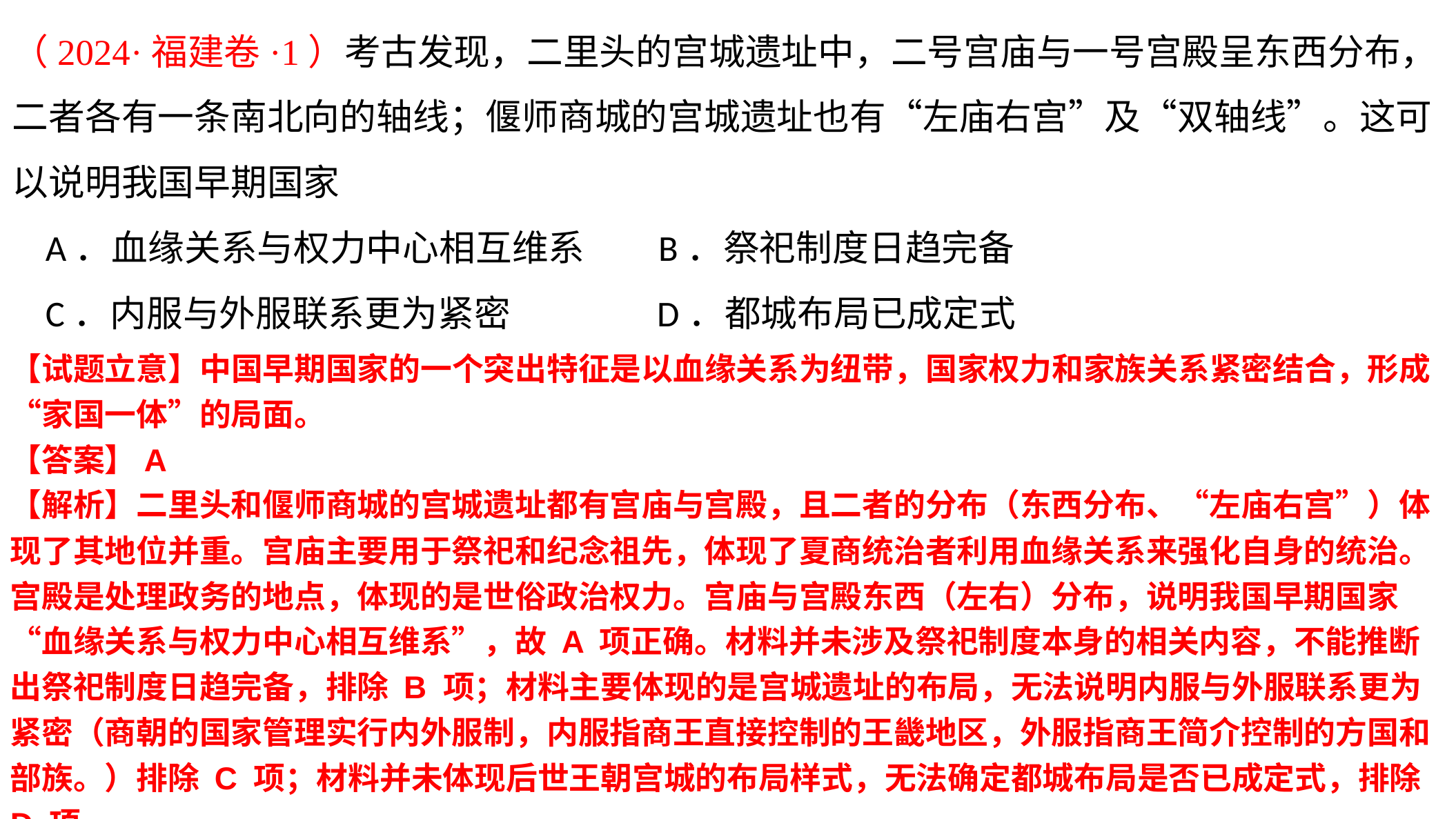

（2024·福建卷·1）考古发现，二里头的宫城遗址中，二号宫庙与一号宫殿呈东西分布，二者各有一条南北向的轴线；偃师商城的宫城遗址也有“左庙右宫”及“双轴线”。这可以说明我国早期国家
    A．血缘关系与权力中心相互维系        B．祭祀制度日趋完备
    C．内服与外服联系更为紧密                 D．都城布局已成定式
【试题立意】‌‌中国早期国家的一个突出特征是以血缘关系为纽带‌，国家权力和家族关系紧密结合，形成“家国一体”的局面。
【答案】A
【解析】二里头和偃师商城的宫城遗址都有宫庙与宫殿，且二者的分布（东西分布、“左庙右宫”）体现了其地位并重。宫庙主要用于祭祀和纪念祖先，体现了夏商统治者利用血缘关系来强化自身的统治。宫殿是处理政务的地点，体现的是世俗政治权力。宫庙与宫殿东西（左右）分布，说明我国早期国家“血缘关系与权力中心相互维系”，故 A 项正确。材料并未涉及祭祀制度本身的相关内容，不能推断出祭祀制度日趋完备，排除 B 项；材料主要体现的是宫城遗址的布局，无法说明内服与外服联系更为紧密（商朝的国家管理实行内外服制，内服指商王直接控制的王畿地区，外服指商王简介控制的方国和部族。）排除 C 项；材料并未体现后世王朝宫城的布局样式，无法确定都城布局是否已成定式，排除 D 项。